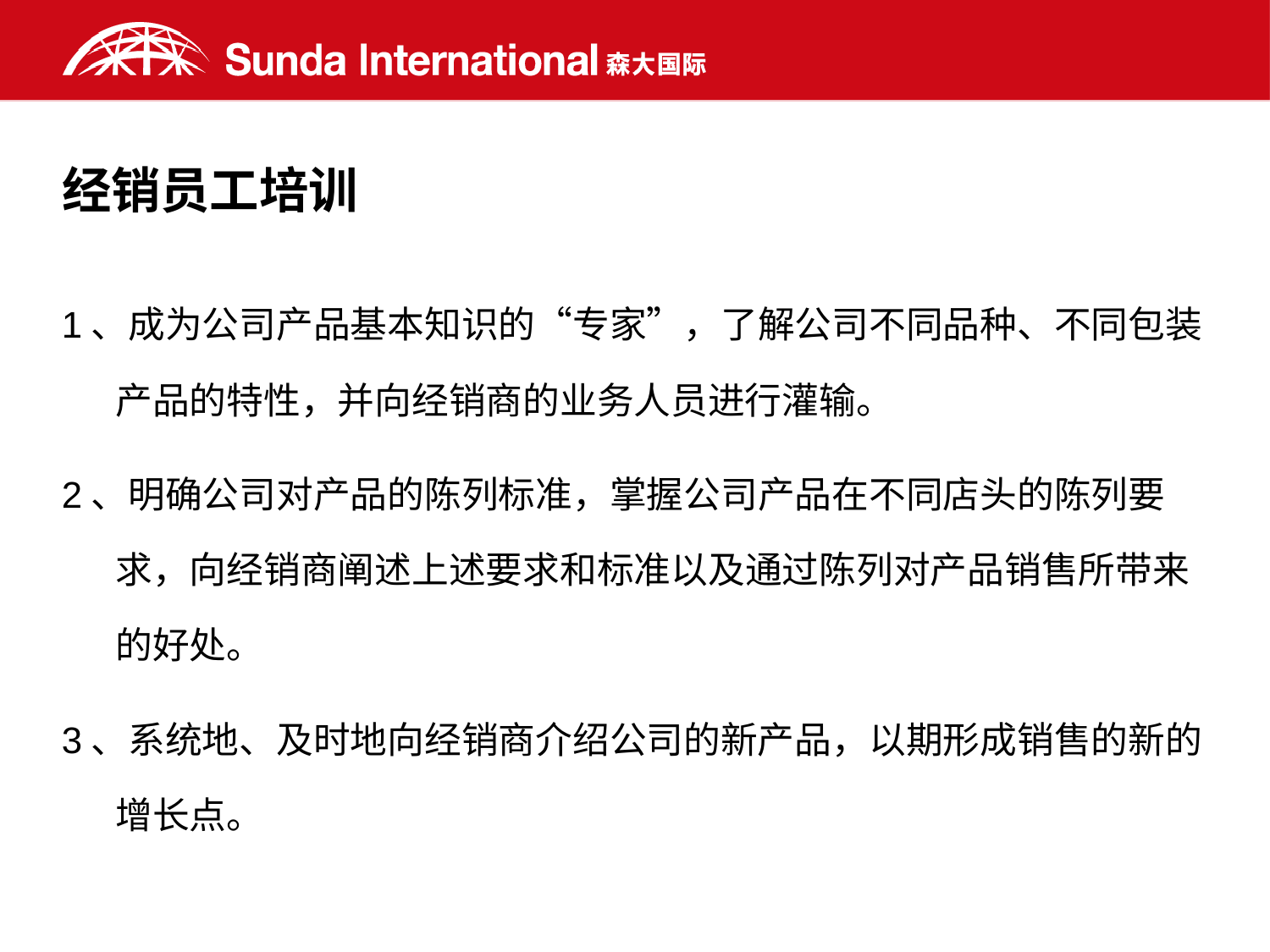

# 经销员工培训
1、成为公司产品基本知识的“专家”，了解公司不同品种、不同包装产品的特性，并向经销商的业务人员进行灌输。
2、明确公司对产品的陈列标准，掌握公司产品在不同店头的陈列要求，向经销商阐述上述要求和标准以及通过陈列对产品销售所带来的好处。
3、系统地、及时地向经销商介绍公司的新产品，以期形成销售的新的增长点。